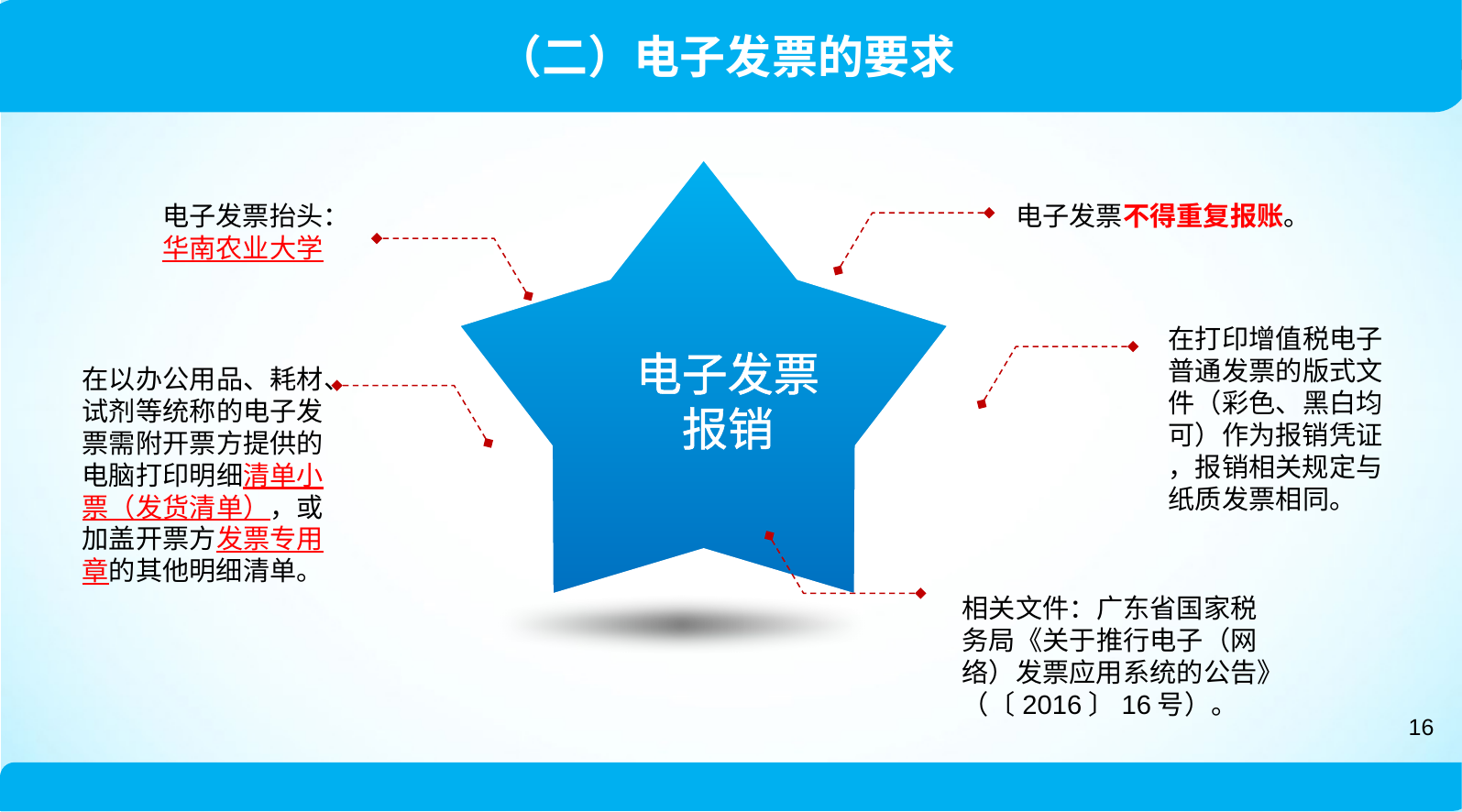

（二）电子发票的要求

电子发票抬头：
华南农业大学
电子发票不得重复报账。

在打印增值税电子
普通发票的版式文
件（彩色、黑白均
可）作为报销凭证
，报销相关规定与
纸质发票相同。
电子发票
报销

在以办公用品、耗材、试剂等统称的电子发票需附开票方提供的电脑打印明细清单小票（发货清单），或加盖开票方发票专用章的其他明细清单。

相关文件：广东省国家税
务局《关于推行电子（网
络）发票应用系统的公告》
（〔2016〕16号）。

16